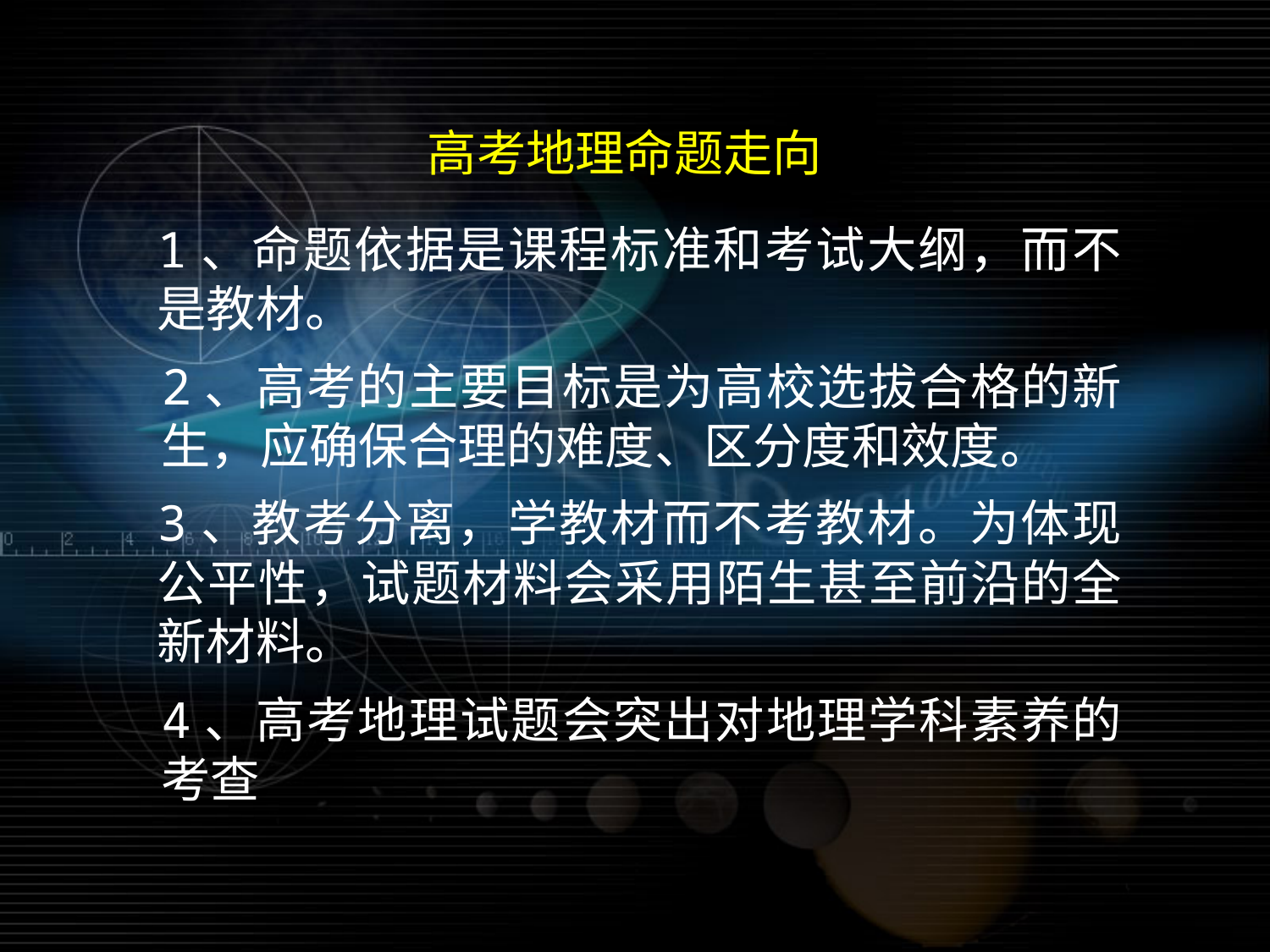

高考地理命题走向
1、命题依据是课程标准和考试大纲，而不是教材。
2、高考的主要目标是为高校选拔合格的新生，应确保合理的难度、区分度和效度。
3、教考分离，学教材而不考教材。为体现公平性，试题材料会采用陌生甚至前沿的全新材料。
4、高考地理试题会突出对地理学科素养的考查